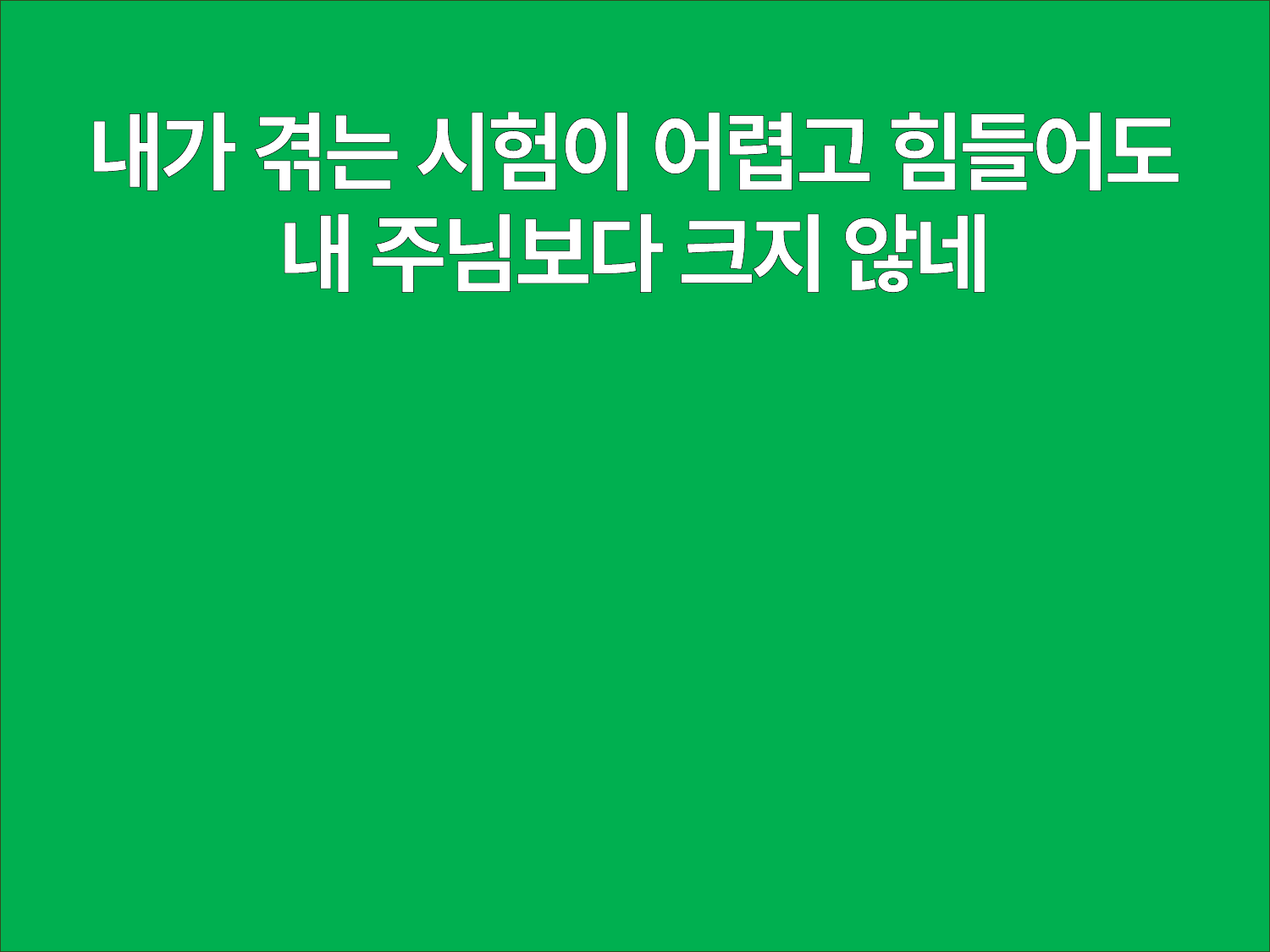

내가 겪는 시험이 어렵고 힘들어도
내 주님보다 크지 않네